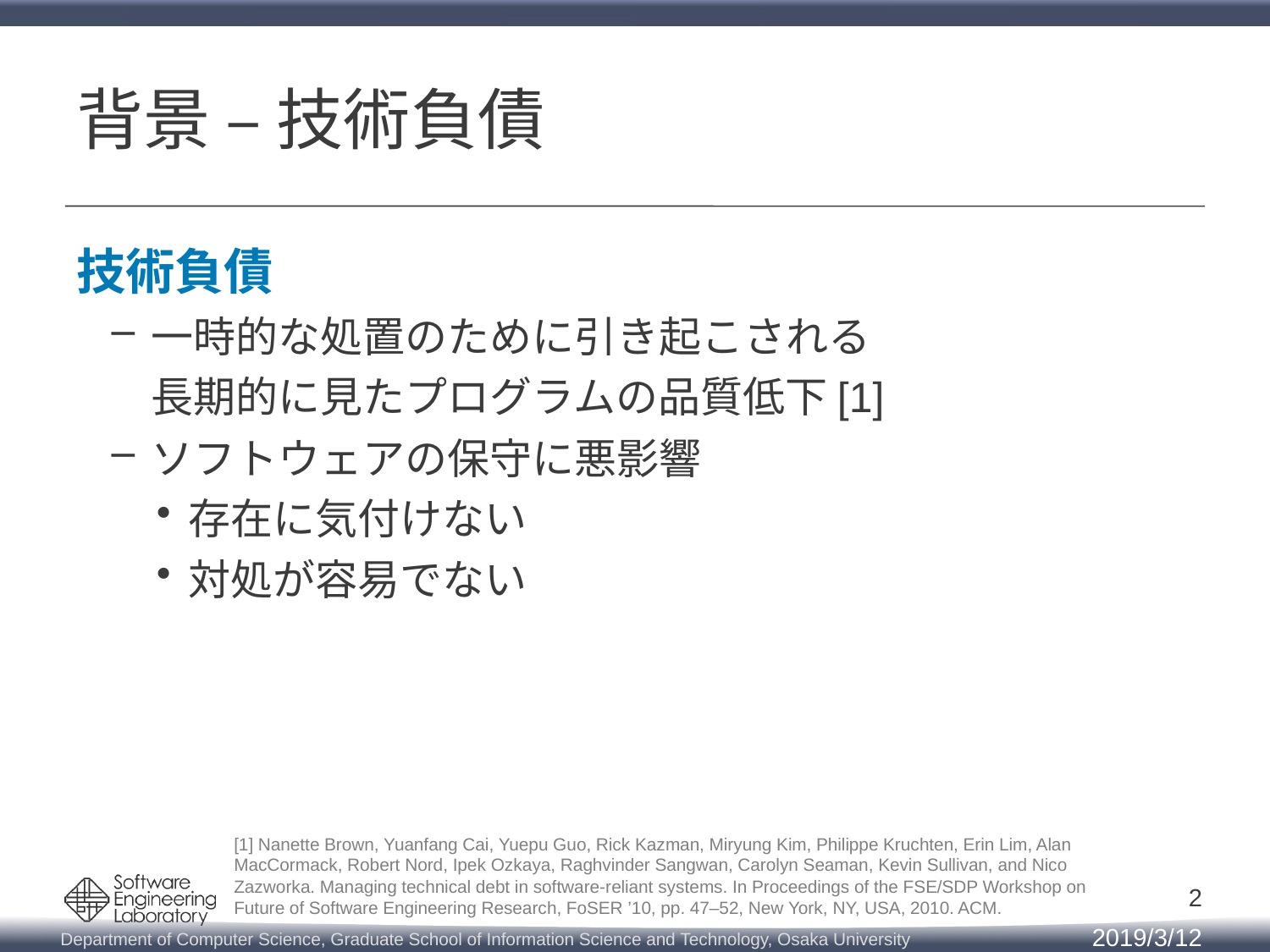

# 背景 – 技術負債
技術負債
一時的な処置のために引き起こされる
長期的に見たプログラムの品質低下[1]
ソフトウェアの保守に悪影響
存在に気付けない
対処が容易でない

[1] Nanette Brown, Yuanfang Cai, Yuepu Guo, Rick Kazman, Miryung Kim, Philippe Kruchten, Erin Lim, Alan MacCormack, Robert Nord, Ipek Ozkaya, Raghvinder Sangwan, Carolyn Seaman, Kevin Sullivan, and Nico Zazworka. Managing technical debt in software-reliant systems. In Proceedings of the FSE/SDP Workshop on Future of Software Engineering Research, FoSER ’10, pp. 47–52, New York, NY, USA, 2010. ACM.
2
2019/3/12